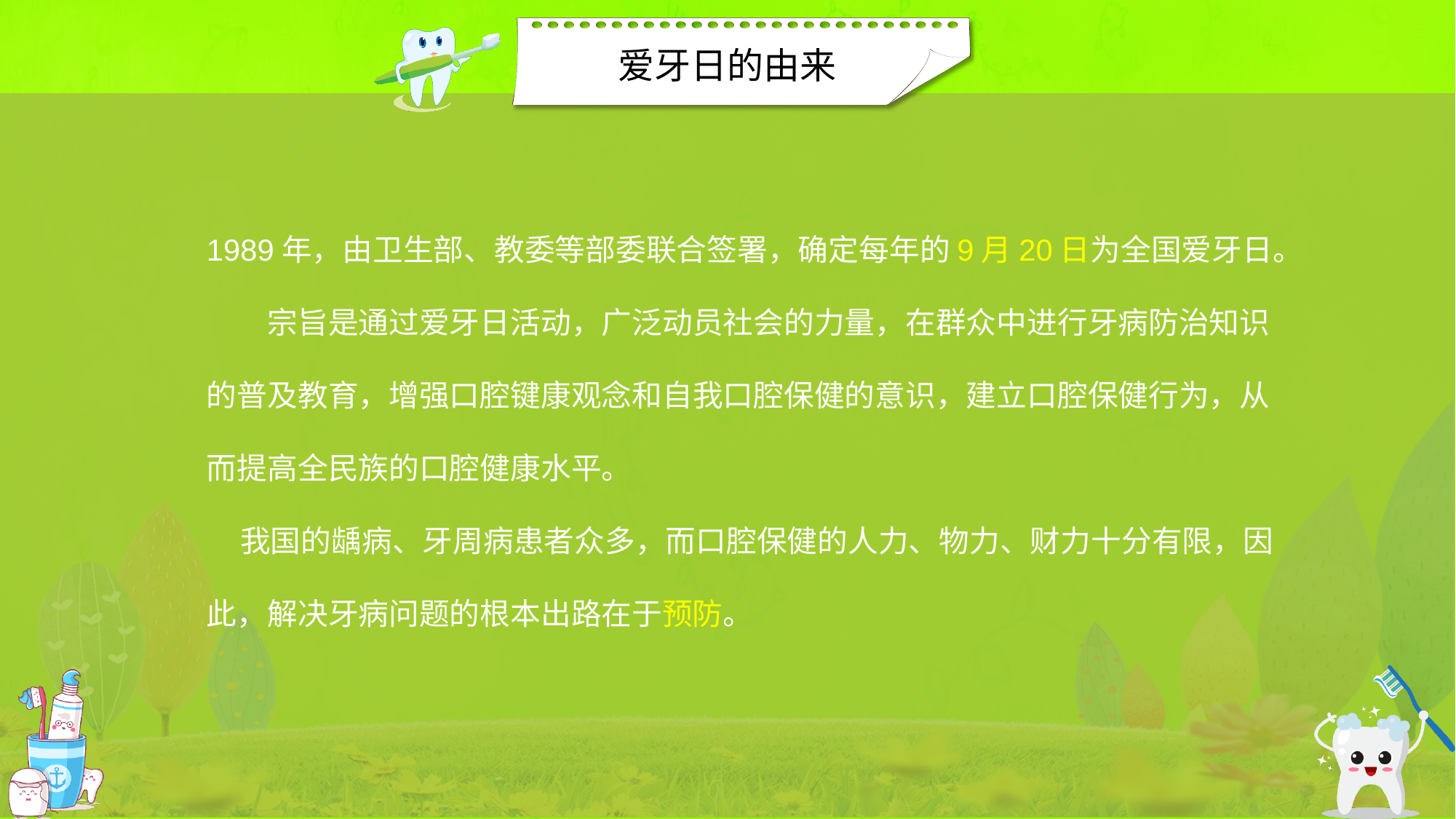

爱牙日的由来
1989年，由卫生部、教委等部委联合签署，确定每年的9月20日为全国爱牙日。
　　宗旨是通过爱牙日活动，广泛动员社会的力量，在群众中进行牙病防治知识的普及教育，增强口腔键康观念和自我口腔保健的意识，建立口腔保健行为，从而提高全民族的口腔健康水平。 　
     我国的龋病、牙周病患者众多，而口腔保健的人力、物力、财力十分有限，因此，解决牙病问题的根本出路在于预防。